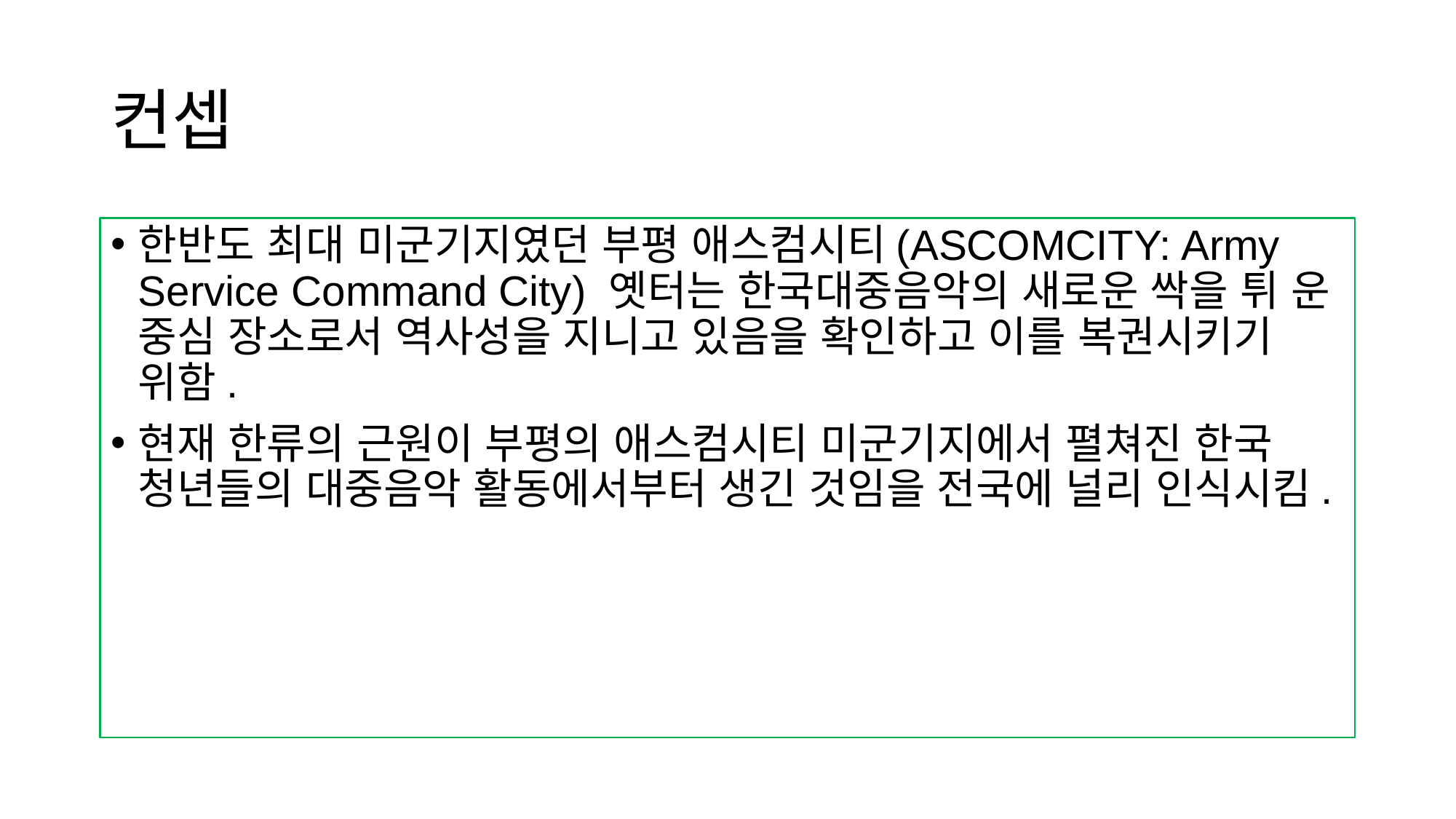

# 컨셉
한반도 최대 미군기지였던 부평 애스컴시티(ASCOMCITY: Army Service Command City) 옛터는 한국대중음악의 새로운 싹을 튀 운 중심 장소로서 역사성을 지니고 있음을 확인하고 이를 복권시키기 위함.
현재 한류의 근원이 부평의 애스컴시티 미군기지에서 펼쳐진 한국 청년들의 대중음악 활동에서부터 생긴 것임을 전국에 널리 인식시킴.